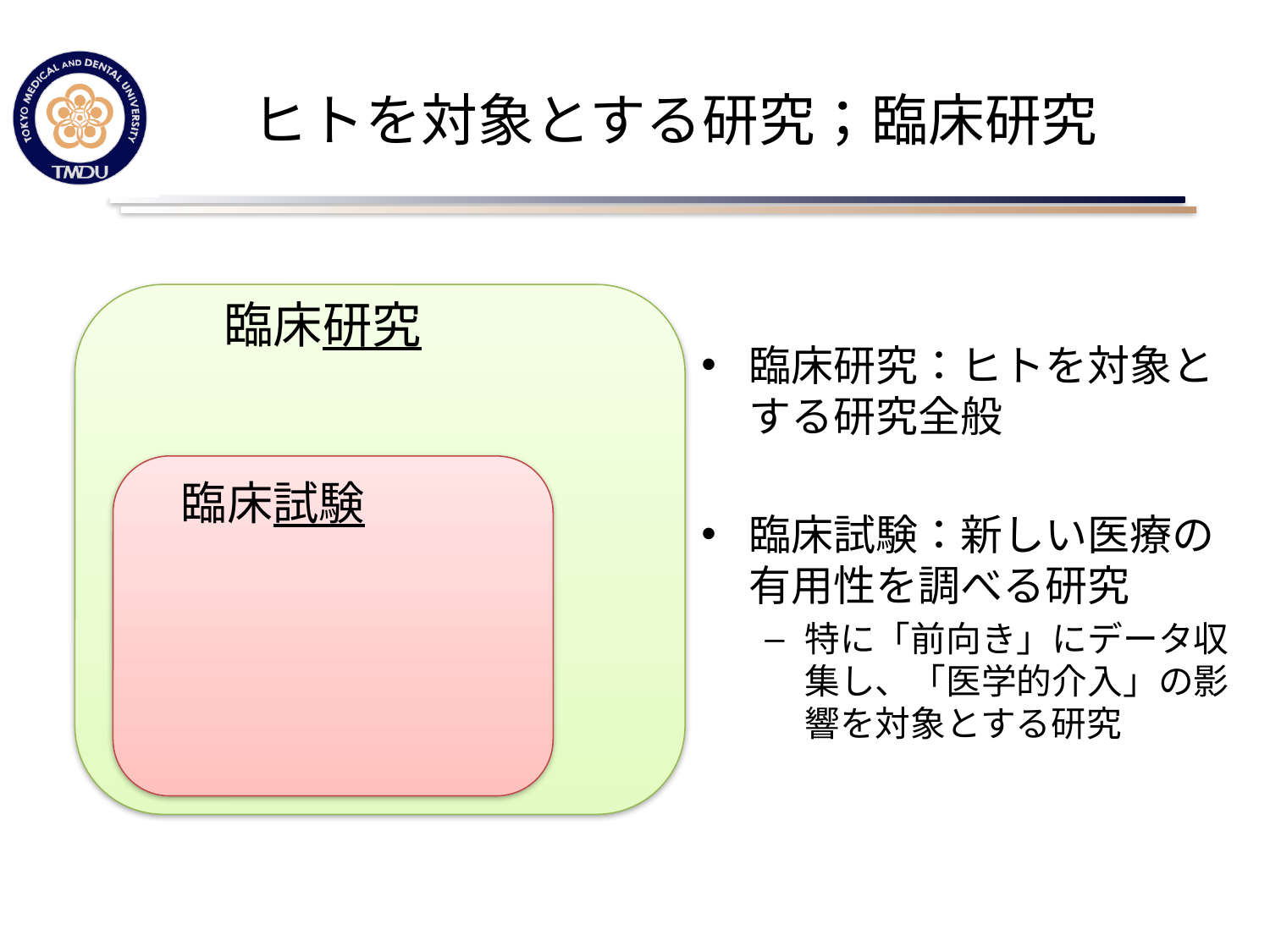

# ヒトを対象とする研究；臨床研究

臨床研究
臨床研究：ヒトを対象とする研究全般

臨床試験：新しい医療の有用性を調べる研究
特に「前向き」にデータ収集し、「医学的介入」の影響を対象とする研究

臨床試験